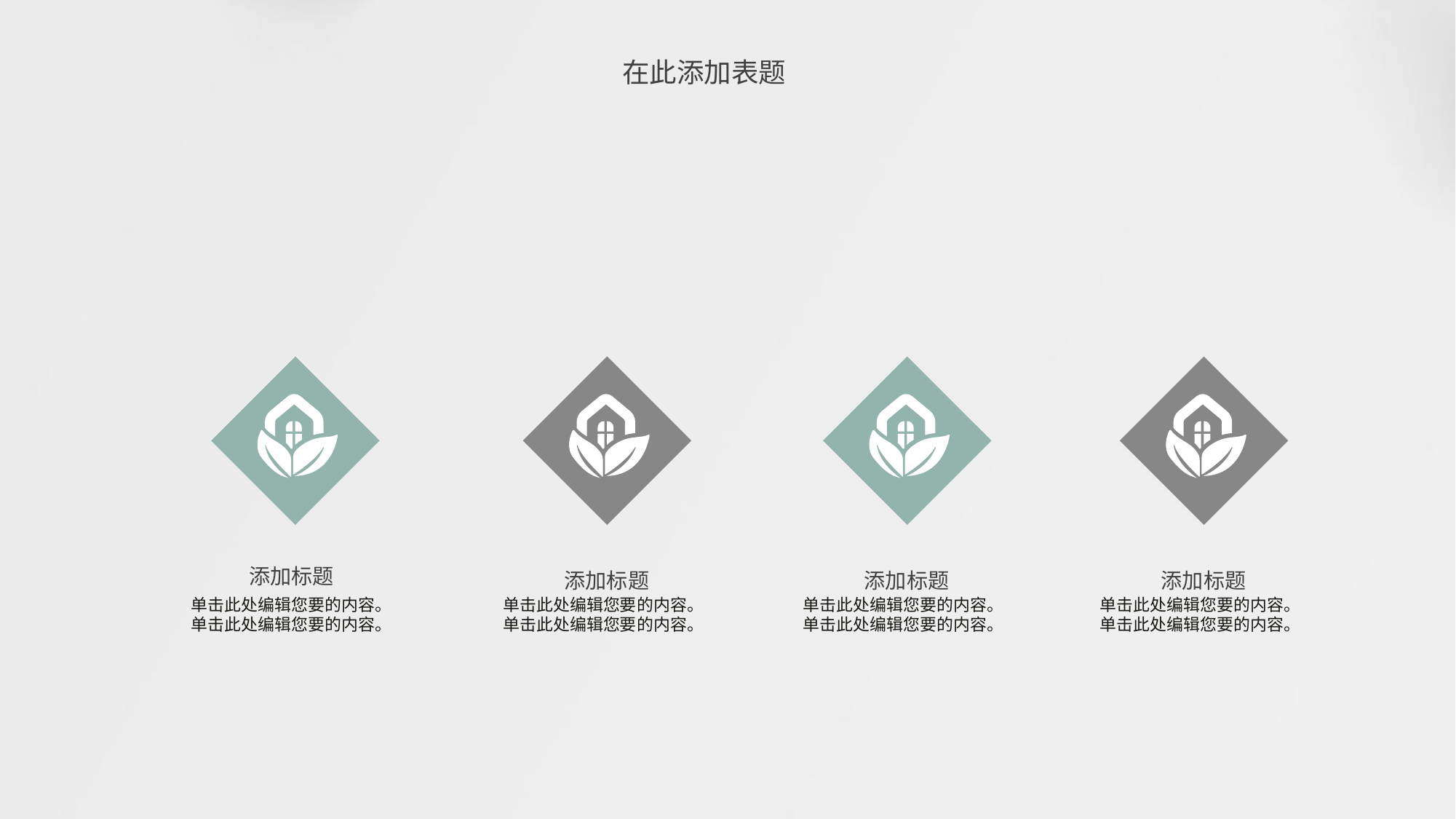

在此添加表题

添加标题
添加标题
添加标题
添加标题
单击此处编辑您要的内容。单击此处编辑您要的内容。
单击此处编辑您要的内容。单击此处编辑您要的内容。
单击此处编辑您要的内容。单击此处编辑您要的内容。
单击此处编辑您要的内容。单击此处编辑您要的内容。